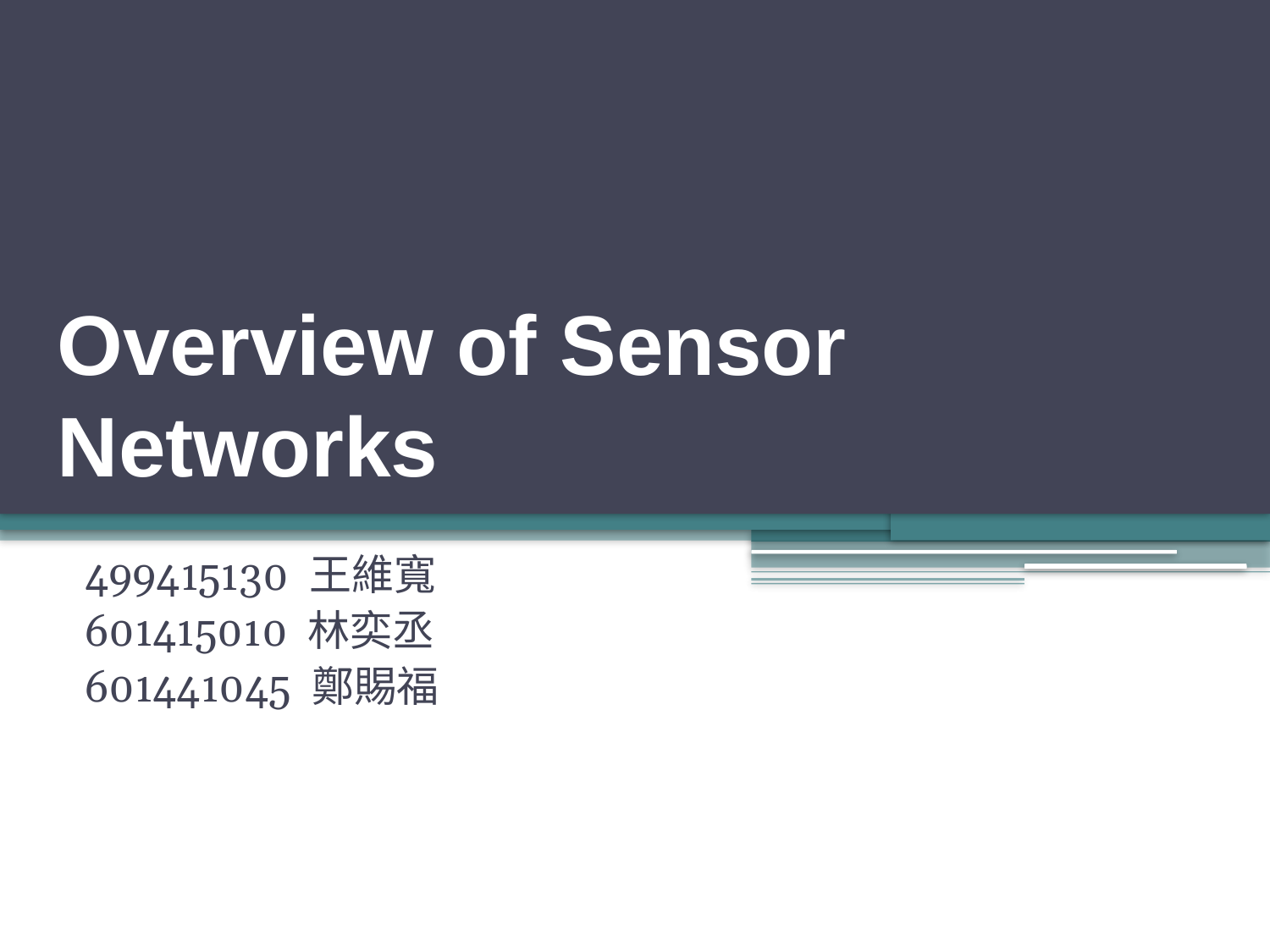

# Overview of Sensor Networks
499415130 王維寬
601415010 林奕丞
601441045 鄭賜福